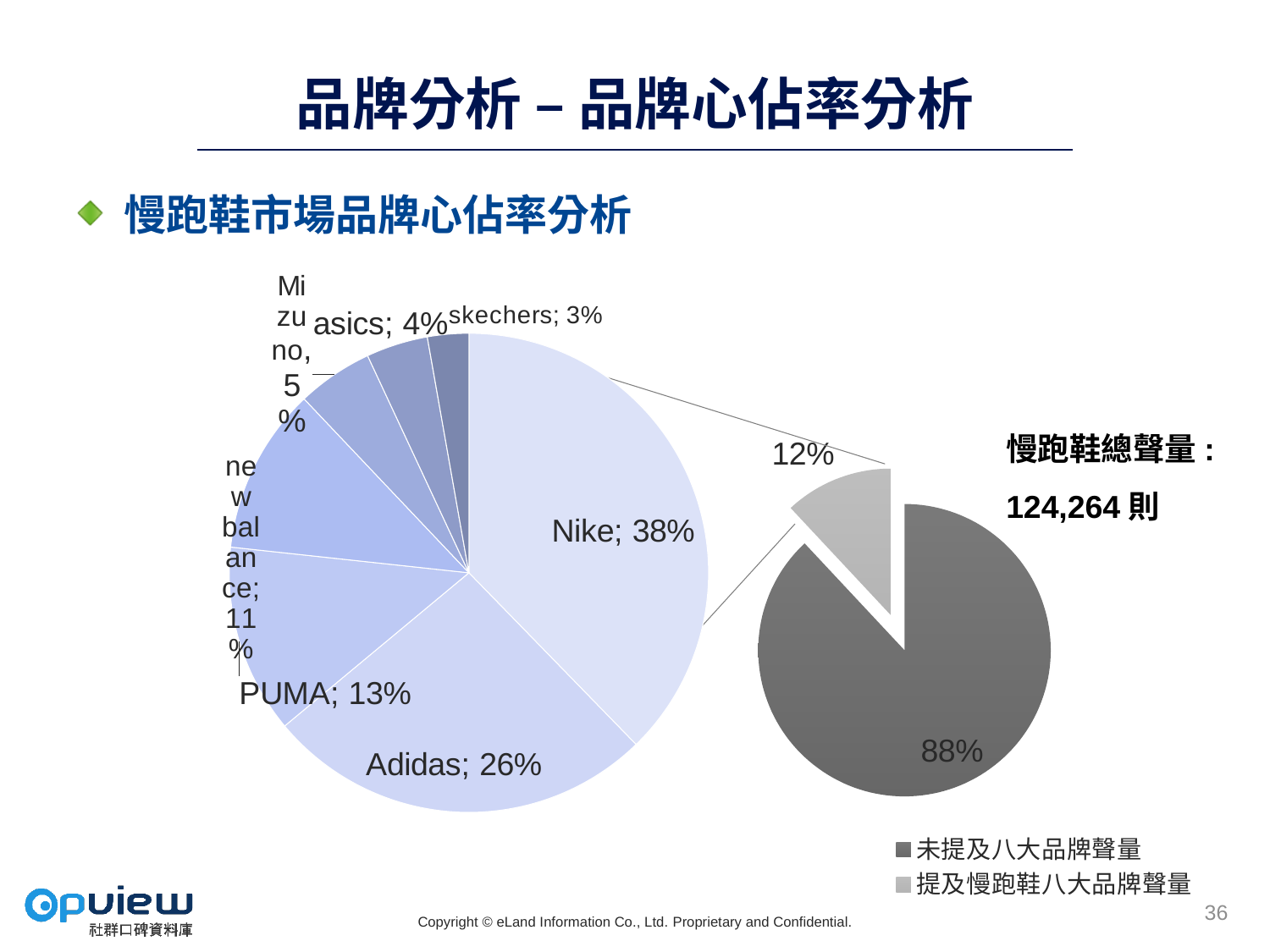

# 品牌分析 – 品牌心佔率分析
慢跑鞋市場品牌心佔率分析

### Chart

| Category | 銷售 |
|---|---|
| Nike | 0.37714516454673924 |
| Adidas | 0.2623998923211522 |
| PUMA | 0.12759943468604917 |
| new balance | 0.1121878995894742 |
| Mizuno | 0.0512147520021535 |
| asics | 0.04165825425667945 |
| skechers | 0.02779460259775221 |

### Chart

| Category |  |
|---|---|
| 未提及八大品牌聲量 | 0.8804239361359686 |
| 提及慢跑鞋八大品牌聲量 | 0.11957606386403152 |
慢跑鞋總聲量: 124,264則
36